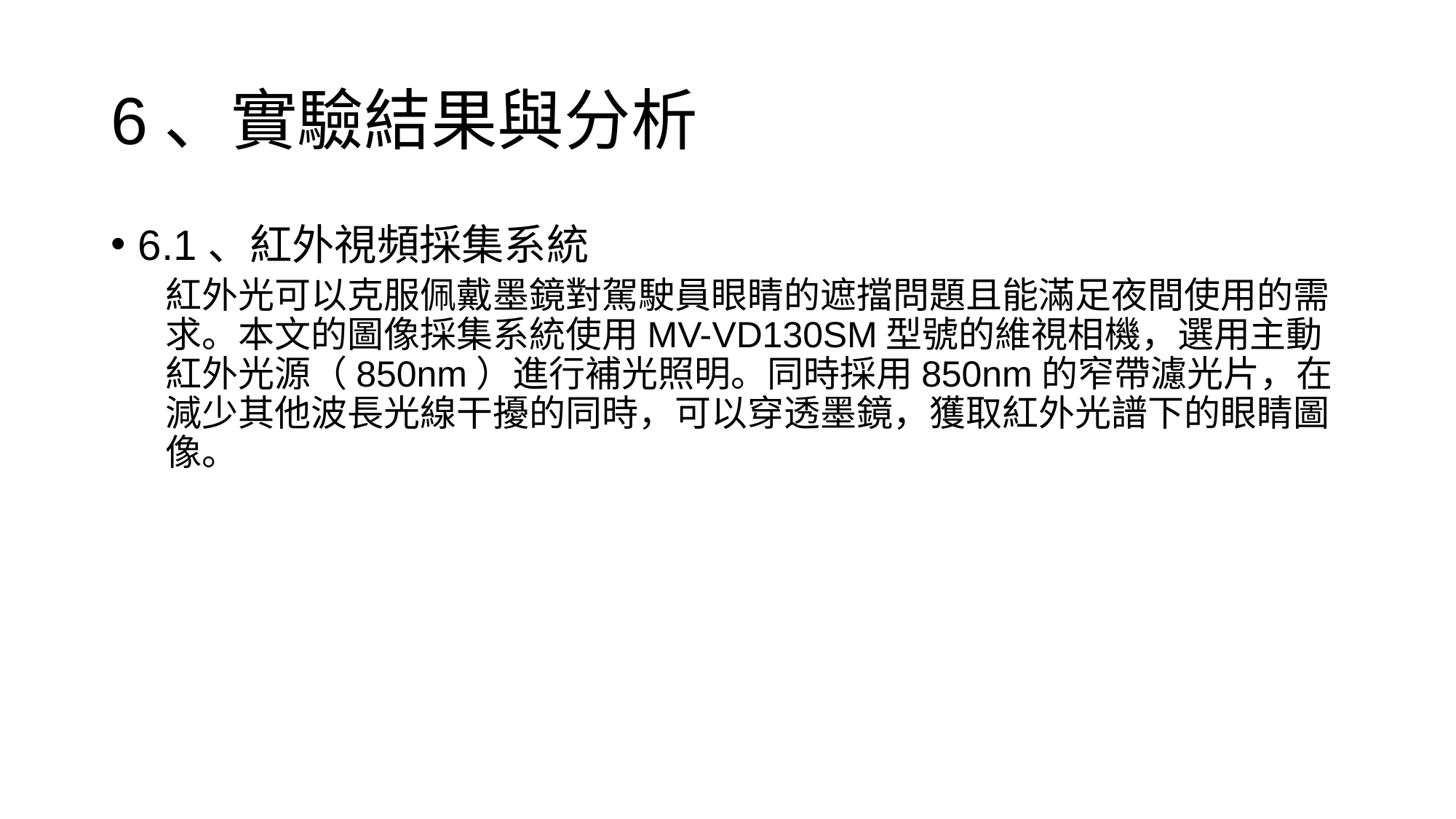

# 6、實驗結果與分析
6.1、紅外視頻採集系統
紅外光可以克服佩戴墨鏡對駕駛員眼睛的遮擋問題且能滿足夜間使用的需求。本文的圖像採集系統使用MV-VD130SM型號的維視相機，選用主動紅外光源（850nm）進行補光照明。同時採用850nm的窄帶濾光片，在減少其他波長光線干擾的同時，可以穿透墨鏡，獲取紅外光譜下的眼睛圖像。